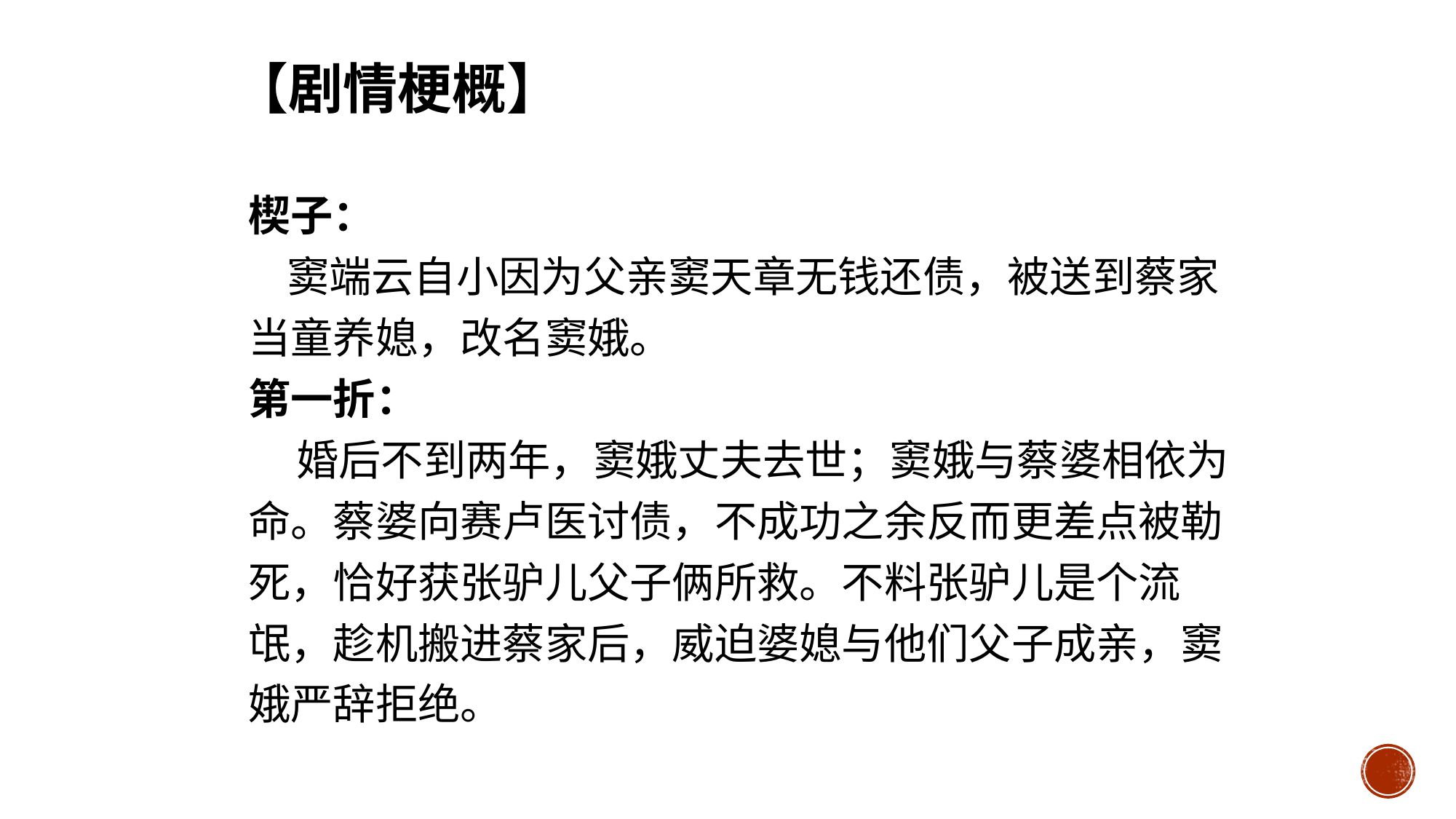

【剧情梗概】
楔子：
   窦端云自小因为父亲窦天章无钱还债，被送到蔡家当童养媳，改名窦娥。
第一折：
    婚后不到两年，窦娥丈夫去世；窦娥与蔡婆相依为命。蔡婆向赛卢医讨债，不成功之余反而更差点被勒死，恰好获张驴儿父子俩所救。不料张驴儿是个流氓，趁机搬进蔡家后，威迫婆媳与他们父子成亲，窦娥严辞拒绝。